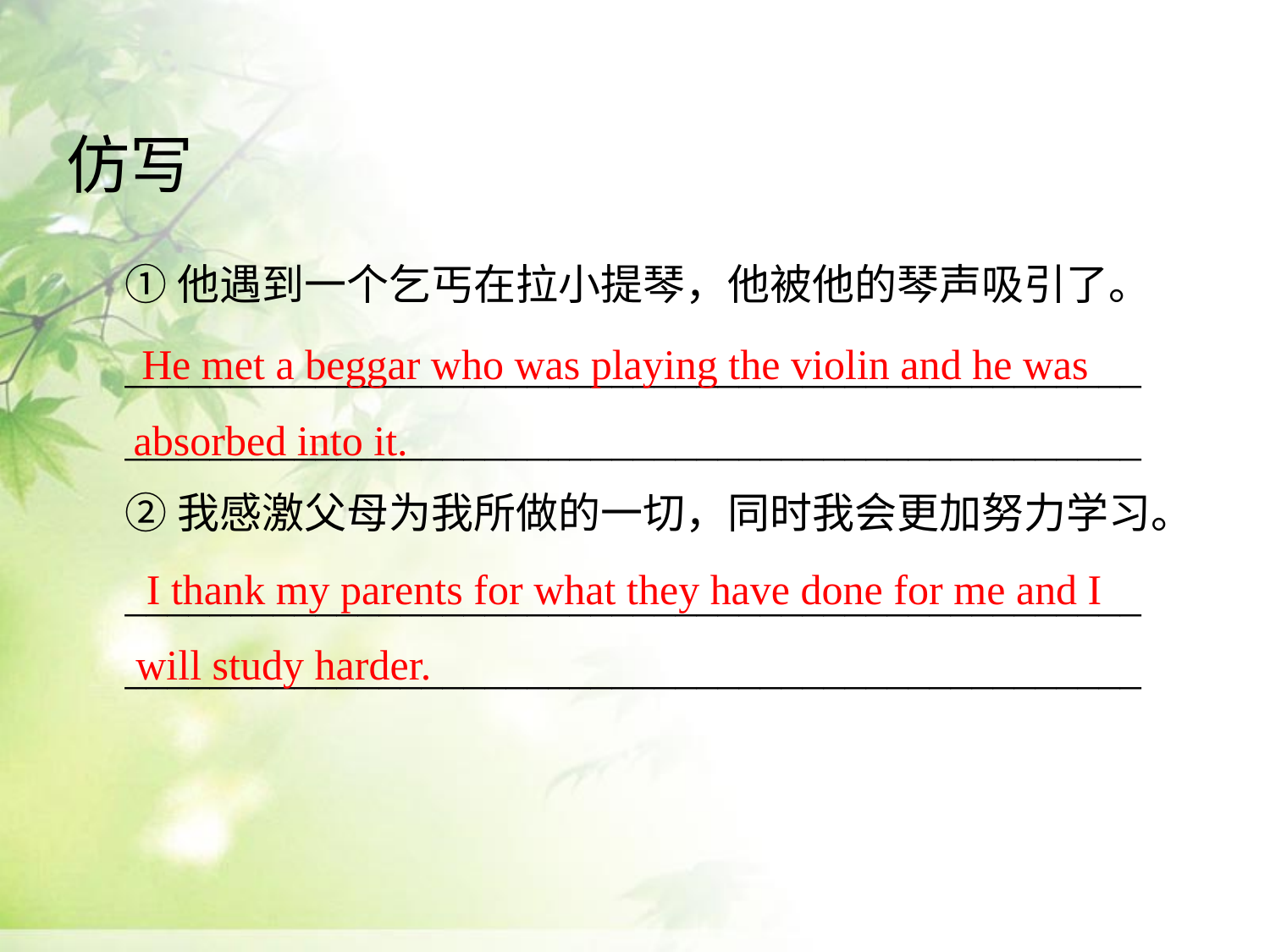

仿写
①他遇到一个乞丐在拉小提琴，他被他的琴声吸引了。
He met a beggar who was playing the violin and he was
________________________________________________

________________________________________________

②我感激父母为我所做的一切，同时我会更加努力学习。
absorbed into it.
I thank my parents for what they have done for me and I
________________________________________________

________________________________________________
will study harder.